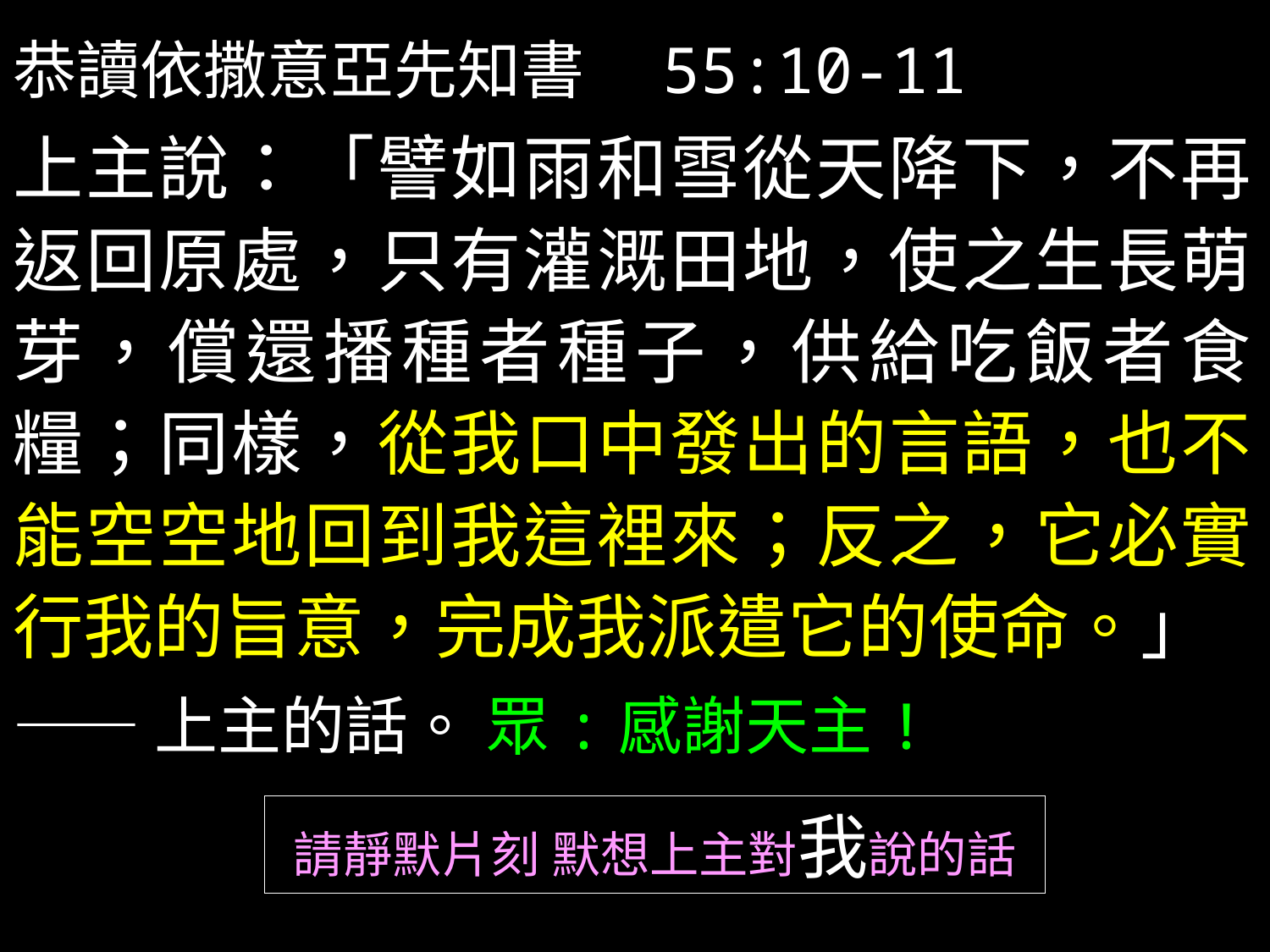

恭讀依撒意亞先知書　55:10-11
上主說：「譬如雨和雪從天降下，不再返回原處，只有灌溉田地，使之生長萌芽，償還播種者種子，供給吃飯者食糧；同樣，從我口中發出的言語，也不能空空地回到我這裡來；反之，它必實行我的旨意，完成我派遣它的使命。」
——上主的話。 眾:感謝天主!
請靜默片刻 默想上主對我說的話